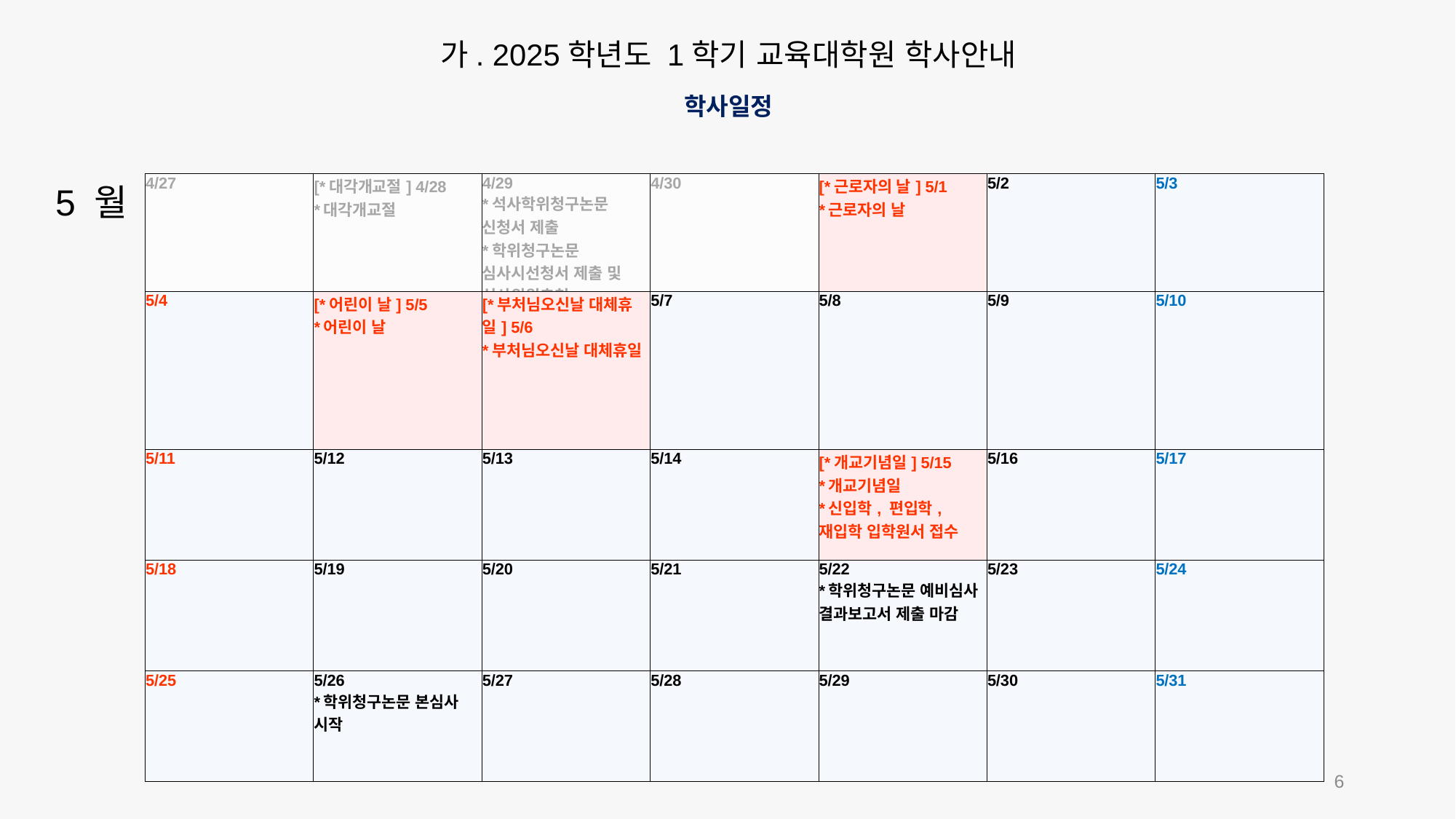

가. 2025학년도 1학기 교육대학원 학사안내
학사일정
5 월
| 4/27 | [\*대각개교절] 4/28 \*대각개교절 | 4/29 \*석사학위청구논문 신청서 제출 \*학위청구논문 심사시선청서 제출 및 심사위원추천 | 4/30 | [\*근로자의 날] 5/1 \*근로자의 날 | 5/2 | 5/3 |
| --- | --- | --- | --- | --- | --- | --- |
| 5/4 | [\*어린이 날] 5/5 \*어린이 날 | [\*부처님오신날 대체휴일] 5/6 \*부처님오신날 대체휴일 | 5/7 | 5/8 | 5/9 | 5/10 |
| 5/11 | 5/12 | 5/13 | 5/14 | [\*개교기념일] 5/15 \*개교기념일 \*신입학, 편입학, 재입학 입학원서 접수 | 5/16 | 5/17 |
| 5/18 | 5/19 | 5/20 | 5/21 | 5/22 \*학위청구논문 예비심사 결과보고서 제출 마감 | 5/23 | 5/24 |
| 5/25 | 5/26 \*학위청구논문 본심사 시작 | 5/27 | 5/28 | 5/29 | 5/30 | 5/31 |
| 4/27 | [\*대각개교절] 4/28 \*대각개교절 | 4/29 \*석사학위청구논문 신청서 제출 \*학위청구논문 심사시선청서 제출 및 심사위원추천 | 4/30 | [\*근로자의 날] 5/1 \*근로자의 날 | 5/2 | 5/3 |
| --- | --- | --- | --- | --- | --- | --- |
| 5/4 | [\*어린이 날] 5/5 \*어린이 날 | [\*부처님오신날 대체휴일] 5/6 \*부처님오신날 대체휴일 | 5/7 | 5/8 | 5/9 | 5/10 |
| 5/11 | 5/12 | 5/13 | 5/14 | [\*개교기념일] 5/15 \*개교기념일 \*신입학, 편입학, 재입학 입학원서 접수 | 5/16 | 5/17 |
| 5/18 | 5/19 | 5/20 | 5/21 | 5/22 \*학위청구논문 예비심사 결과보고서 제출 마감 | 5/23 | 5/24 |
| 5/25 | 5/26 \*학위청구논문 본심사 시작 | 5/27 | 5/28 | 5/29 | 5/30 | 5/31 |
6